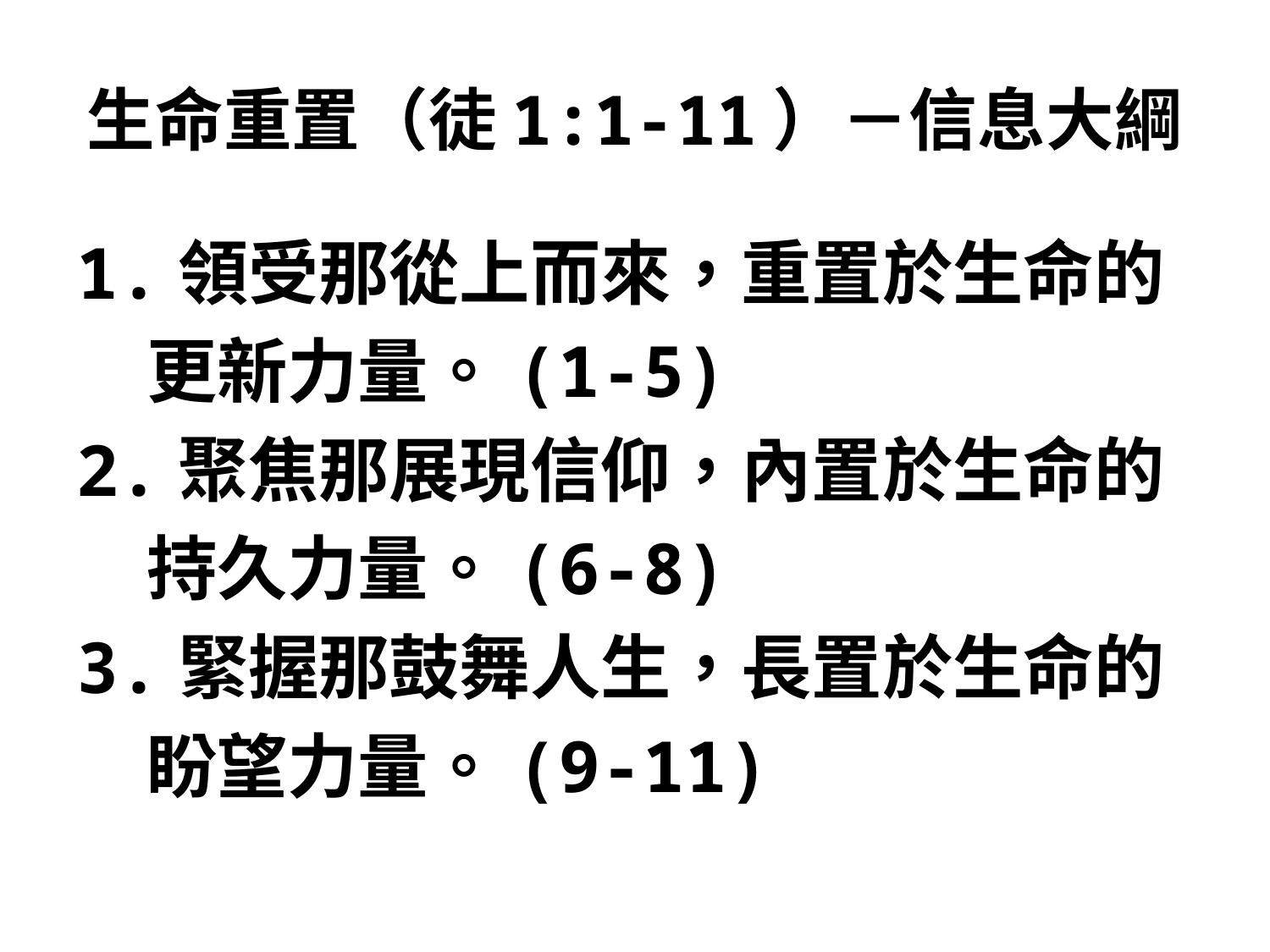

# 生命重置（徒1:1-11）－信息大綱
1.領受那從上而來，重置於生命的
　更新力量。(1-5)
2.聚焦那展現信仰，內置於生命的
　持久力量。(6-8)
3.緊握那鼓舞人生，長置於生命的
　盼望力量。(9-11)